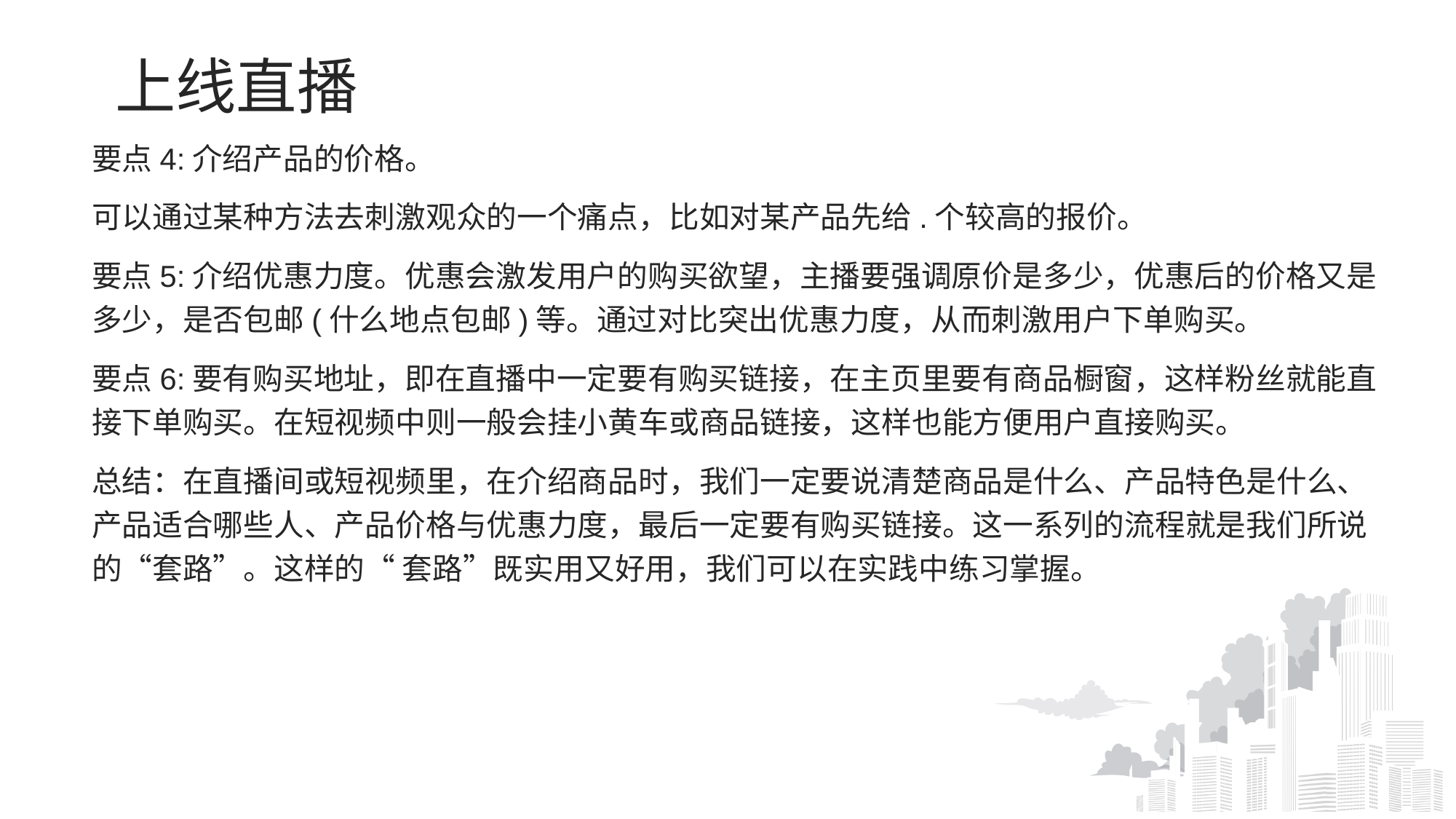

# 上线直播
要点4:介绍产品的价格。
可以通过某种方法去刺激观众的一个痛点，比如对某产品先给.个较高的报价。
要点5:介绍优惠力度。优惠会激发用户的购买欲望，主播要强调原价是多少，优惠后的价格又是多少，是否包邮(什么地点包邮)等。通过对比突出优惠力度，从而刺激用户下单购买。
要点6:要有购买地址，即在直播中一定要有购买链接，在主页里要有商品橱窗，这样粉丝就能直接下单购买。在短视频中则一般会挂小黄车或商品链接，这样也能方便用户直接购买。
总结：在直播间或短视频里，在介绍商品时，我们一定要说清楚商品是什么、产品特色是什么、产品适合哪些人、产品价格与优惠力度，最后一定要有购买链接。这一系列的流程就是我们所说的“套路”。这样的“ 套路”既实用又好用，我们可以在实践中练习掌握。